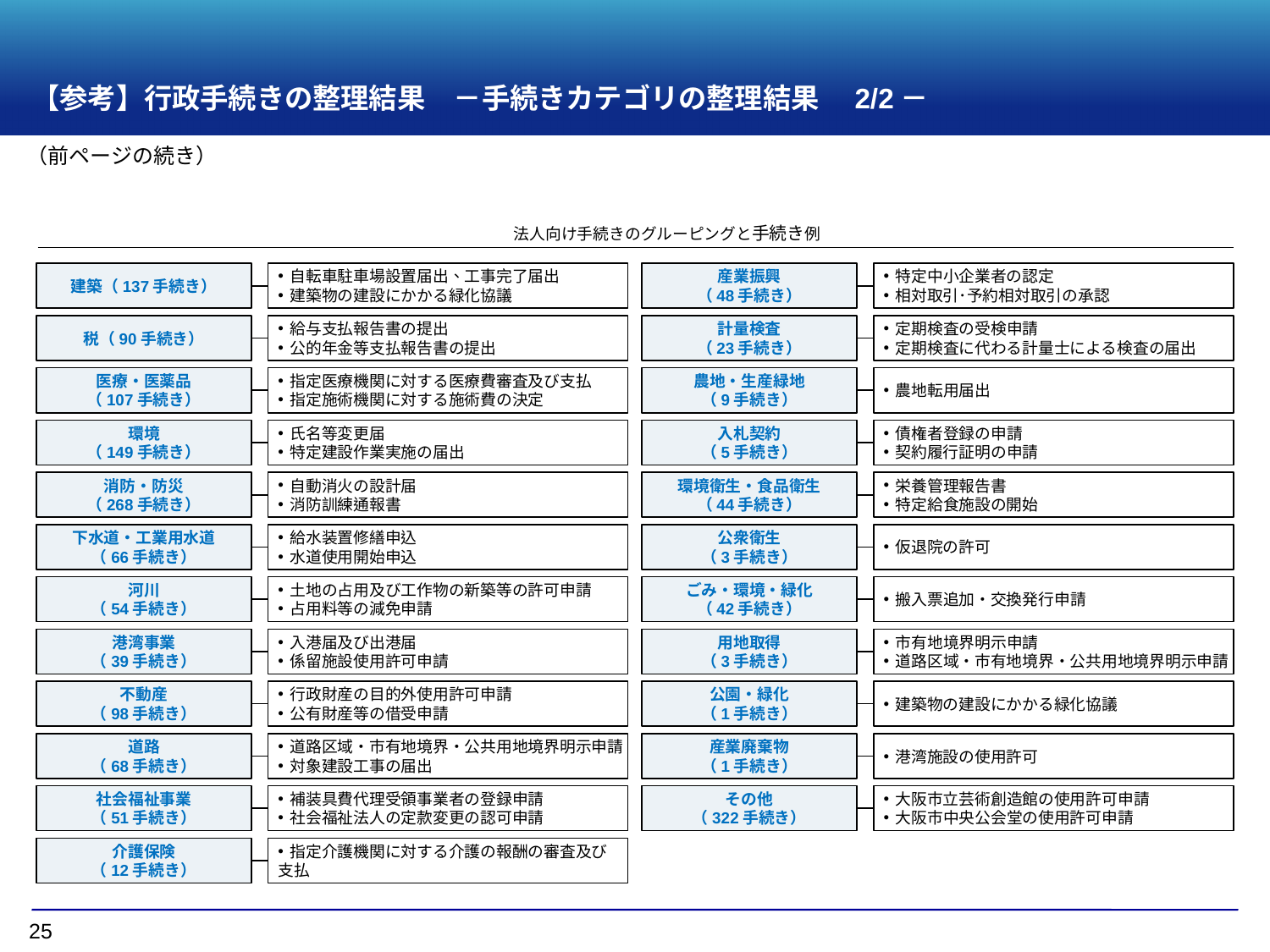

# 【参考】行政手続きの整理結果　－手続きカテゴリの整理結果　2/2－
（前ページの続き）
法人向け手続きのグルーピングと手続き例

建築（137手続き）
自転車駐車場設置届出、工事完了届出
建築物の建設にかかる緑化協議
産業振興
（48手続き）
特定中小企業者の認定
相対取引･予約相対取引の承認
税（90手続き）
給与支払報告書の提出
公的年金等支払報告書の提出
計量検査
（23手続き）
定期検査の受検申請
定期検査に代わる計量士による検査の届出
医療・医薬品
（107手続き）
指定医療機関に対する医療費審査及び支払
指定施術機関に対する施術費の決定
農地・生産緑地
（9手続き）
農地転用届出
環境
（149手続き）
氏名等変更届
特定建設作業実施の届出
入札契約
（5手続き）
債権者登録の申請
契約履行証明の申請
消防・防災
（268手続き）
自動消火の設計届
消防訓練通報書
環境衛生・食品衛生
（44手続き）
栄養管理報告書
特定給食施設の開始
下水道・工業用水道
（66手続き）
給水装置修繕申込
水道使用開始申込
公衆衛生
（3手続き）
仮退院の許可
河川
（54手続き）
土地の占用及び工作物の新築等の許可申請
占用料等の減免申請
ごみ・環境・緑化
（42手続き）
搬入票追加・交換発行申請
港湾事業
（39手続き）
入港届及び出港届
係留施設使用許可申請
用地取得
（3手続き）
市有地境界明示申請
道路区域・市有地境界・公共用地境界明示申請
不動産
（98手続き）
行政財産の目的外使用許可申請
公有財産等の借受申請
公園・緑化
（1手続き）
建築物の建設にかかる緑化協議
道路
（68手続き）
道路区域・市有地境界・公共用地境界明示申請
対象建設工事の届出
産業廃棄物
（1手続き）
港湾施設の使用許可
社会福祉事業
（51手続き）
補装具費代理受領事業者の登録申請
社会福祉法人の定款変更の認可申請
その他
（322手続き）
大阪市立芸術創造館の使用許可申請
大阪市中央公会堂の使用許可申請
介護保険
（12手続き）
指定介護機関に対する介護の報酬の審査及び
支払
25